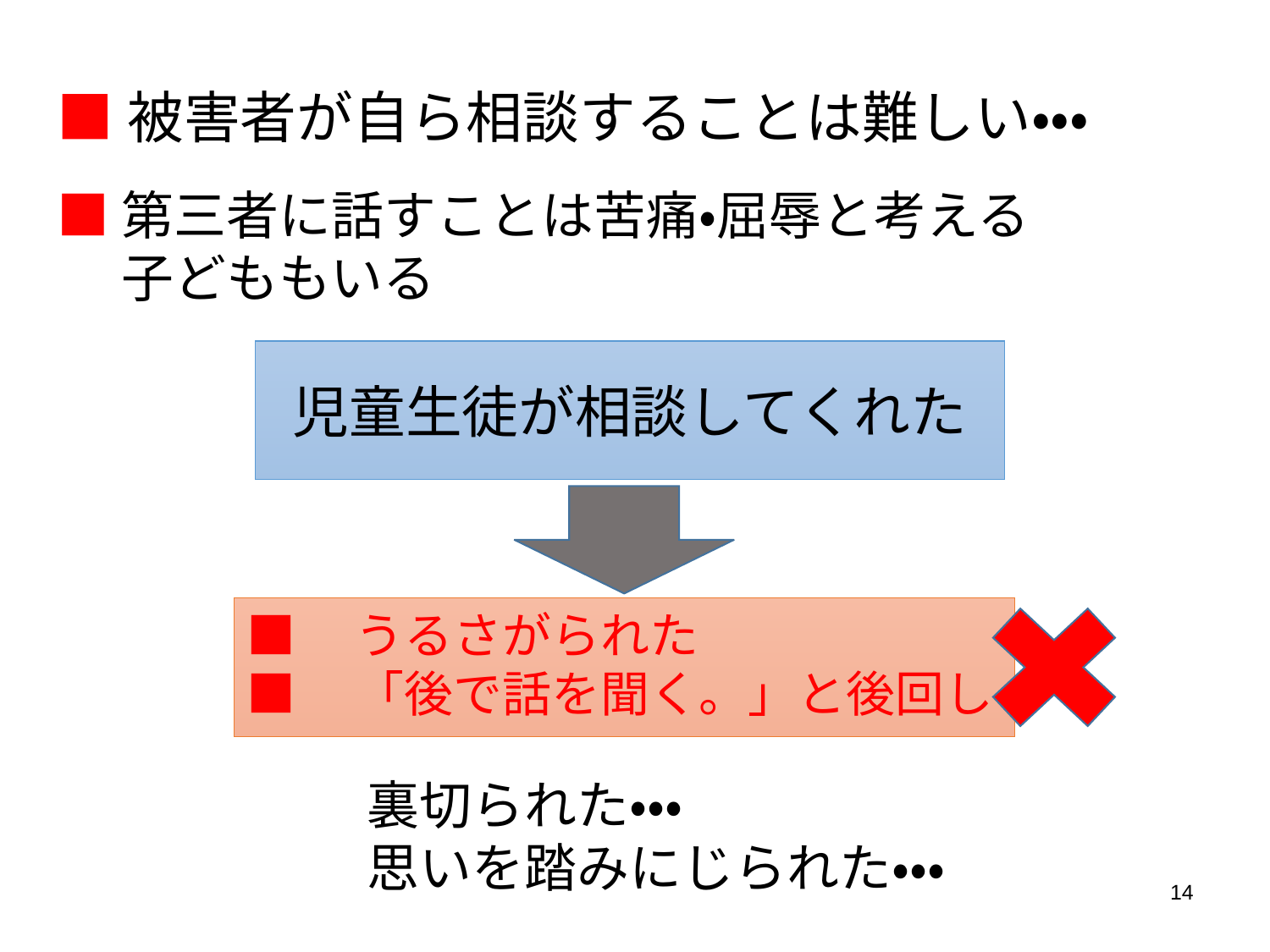

■被害者が自ら相談することは難しい・・・

■第三者に話すことは苦痛・屈辱と考える
　 子どももいる
児童生徒が相談してくれた

■　うるさがられた
■　「後で話を聞く。」と後回し
裏切られた・・・
思いを踏みにじられた・・・
14